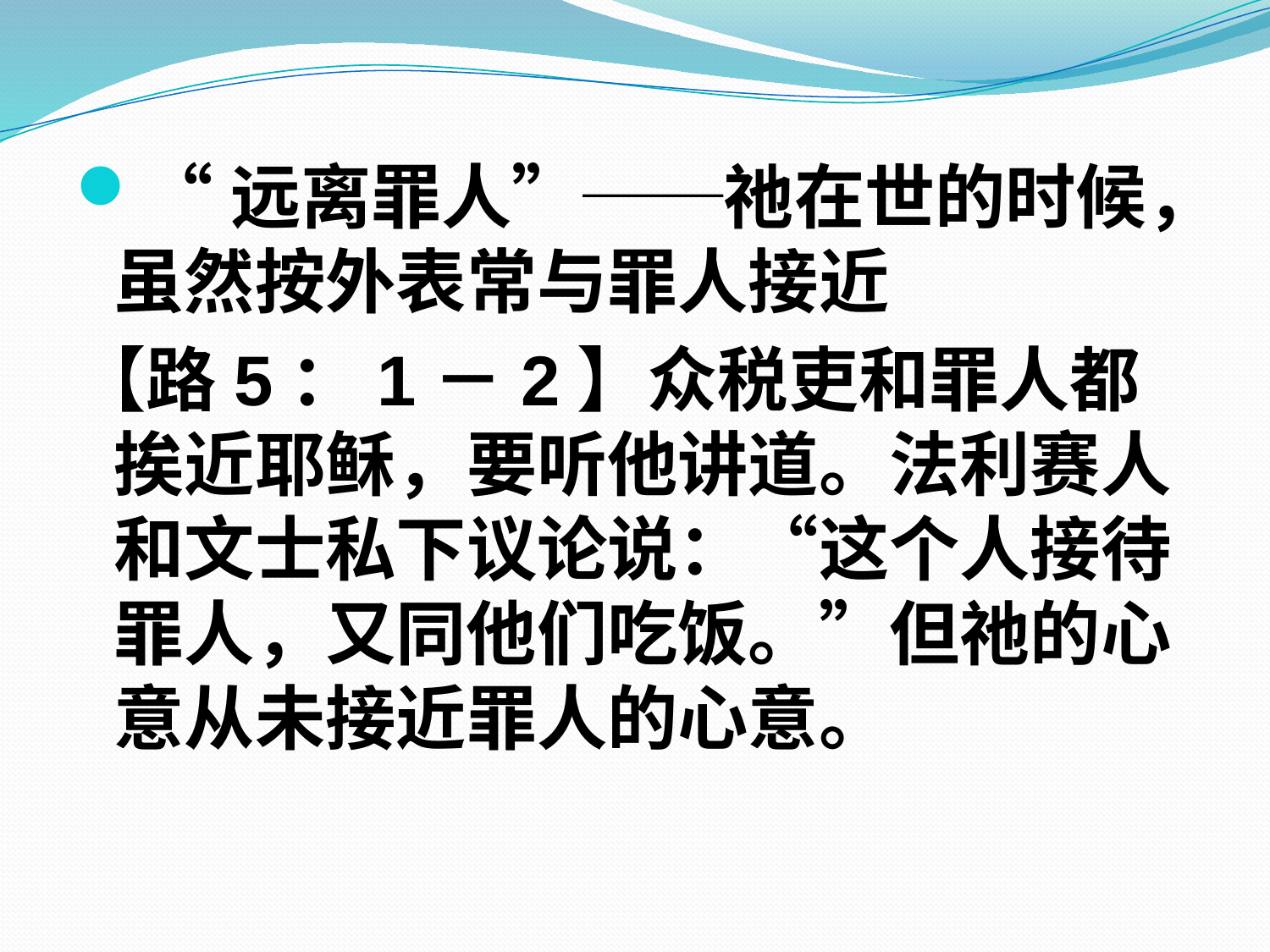

“远离罪人”──祂在世的时候，虽然按外表常与罪人接近
【路5：1－2】众税吏和罪人都挨近耶稣，要听他讲道。法利赛人和文士私下议论说：“这个人接待罪人，又同他们吃饭。”但祂的心意从未接近罪人的心意。